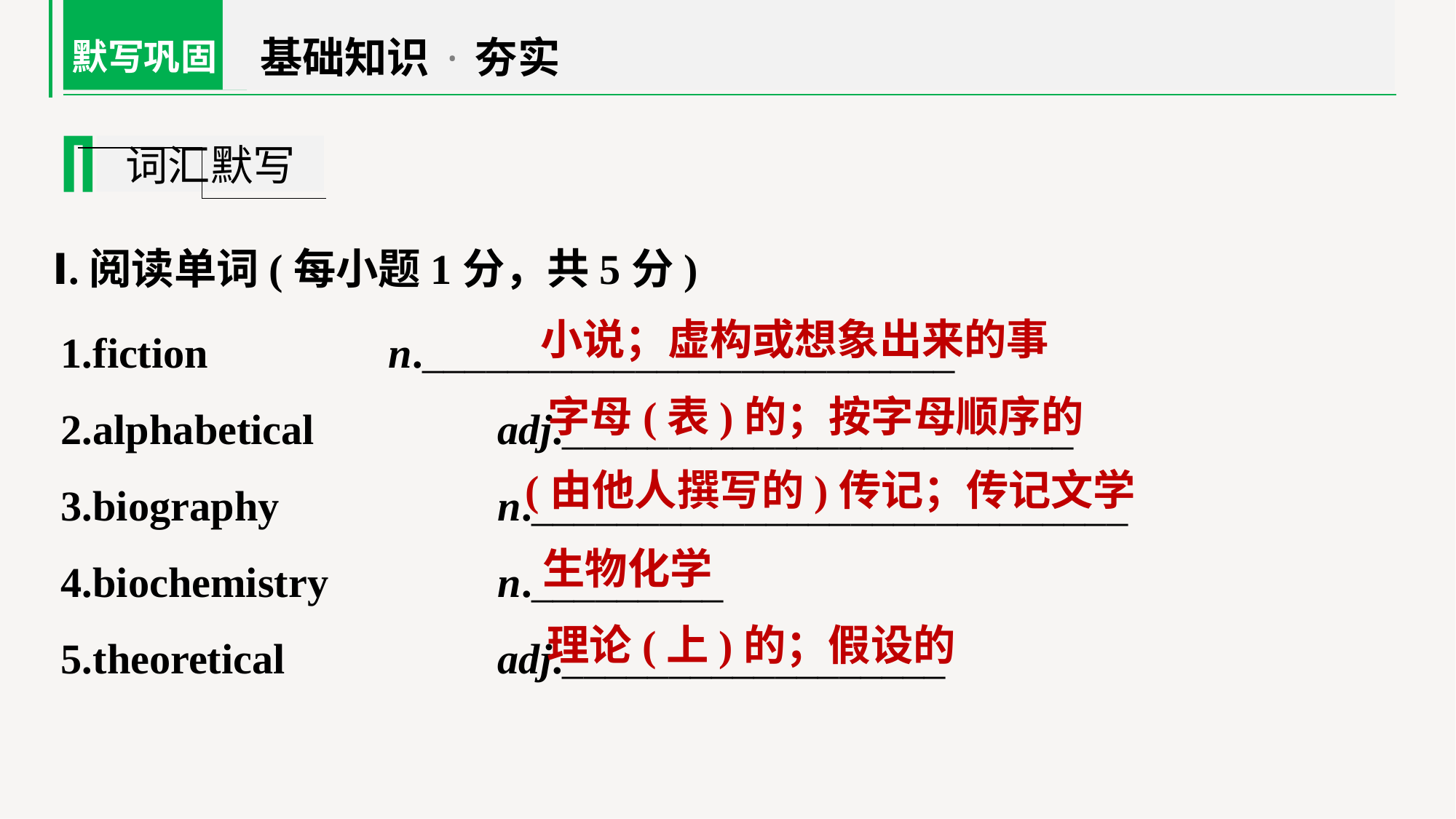

基础知识·夯实
默写巩固
词汇默写

Ⅰ.阅读单词(每小题1分，共5分)
1.fiction 		n._________________________
2.alphabetical 		adj.________________________
3.biography 		n.____________________________
4.biochemistry 		n._________
5.theoretical 		adj.__________________
小说；虚构或想象出来的事
字母(表)的；按字母顺序的
(由他人撰写的)传记；传记文学
生物化学
理论(上)的；假设的